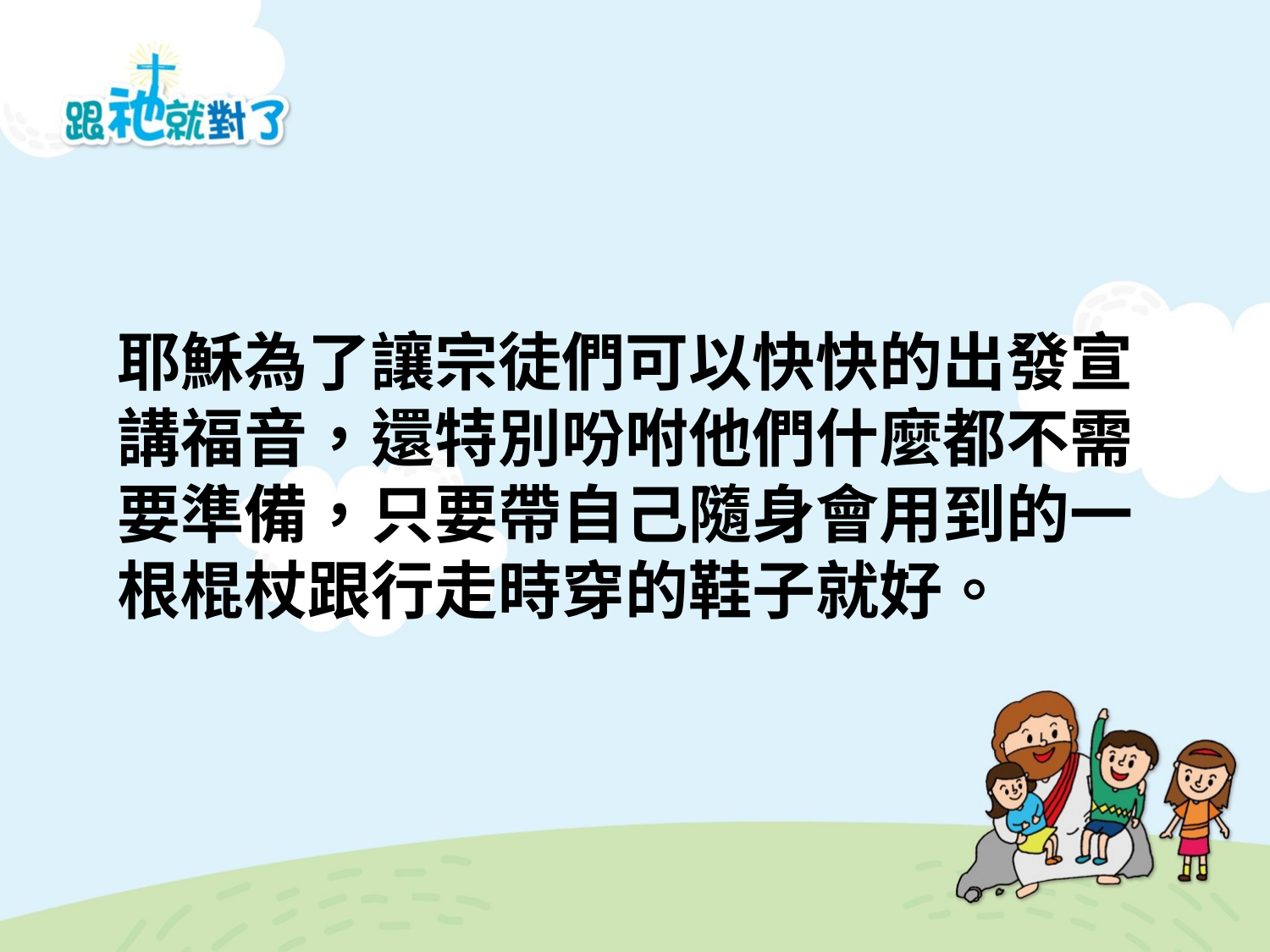

耶穌為了讓宗徒們可以快快的出發宣講福音，還特別吩咐他們什麼都不需要準備，只要帶自己隨身會用到的一根棍杖跟行走時穿的鞋子就好。